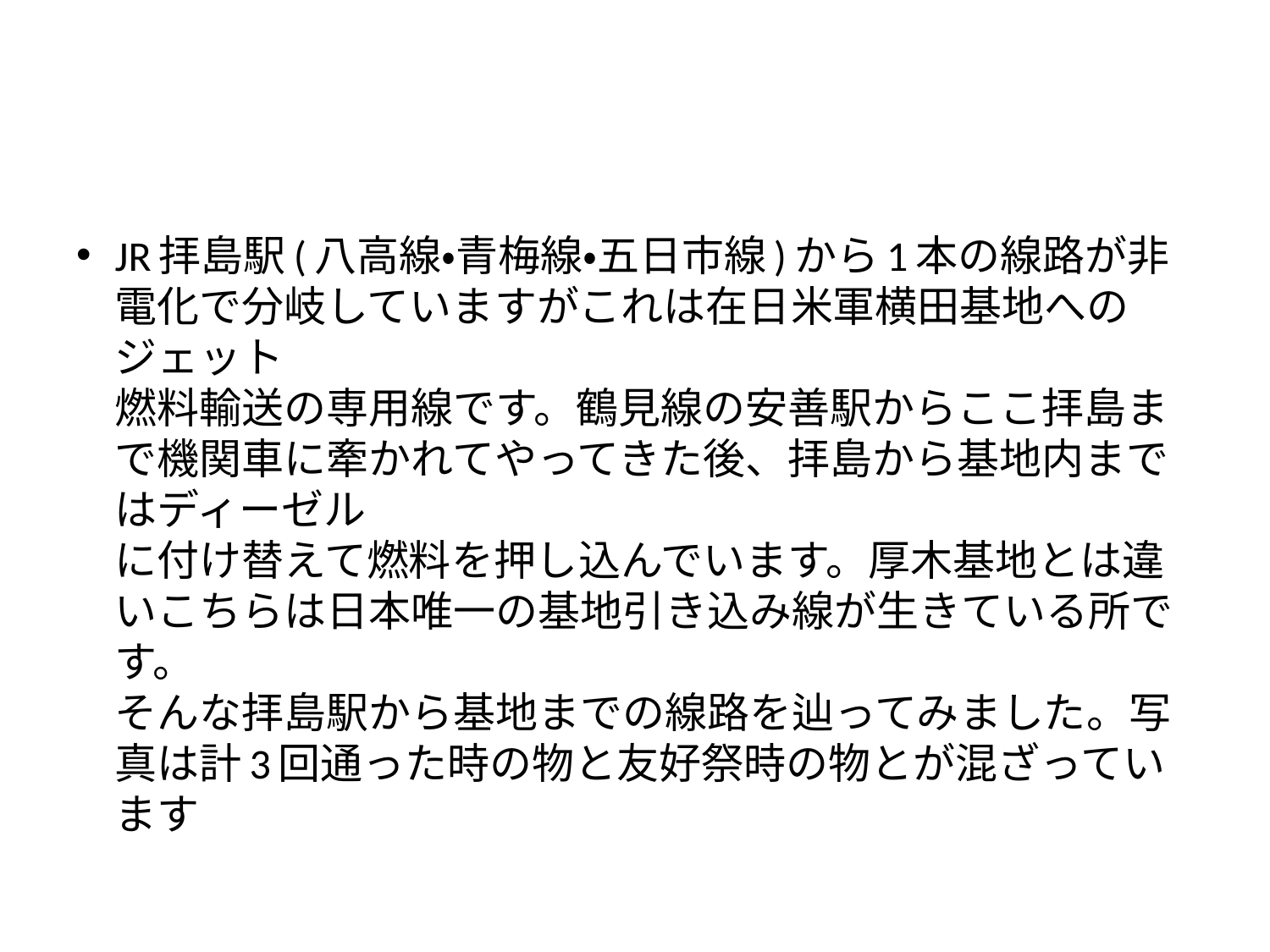

#
JR拝島駅(八高線・青梅線・五日市線)から1本の線路が非電化で分岐していますがこれは在日米軍横田基地へのジェット
燃料輸送の専用線です。鶴見線の安善駅からここ拝島まで機関車に牽かれてやってきた後、拝島から基地内まではディーゼル
に付け替えて燃料を押し込んでいます。厚木基地とは違いこちらは日本唯一の基地引き込み線が生きている所です。
そんな拝島駅から基地までの線路を辿ってみました。写真は計3回通った時の物と友好祭時の物とが混ざっています